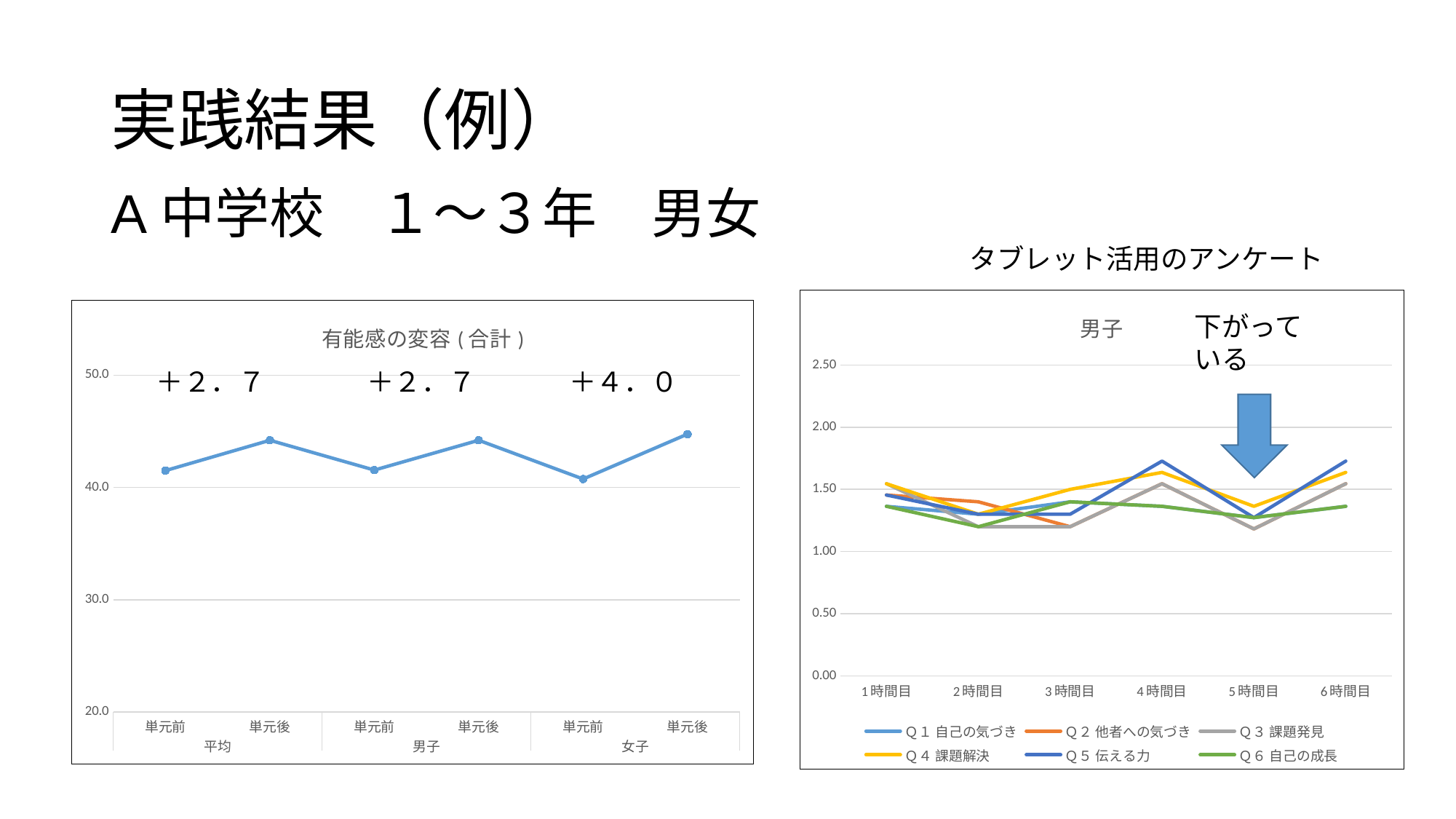

# 実践結果（例）
A中学校　１～３年　男女
タブレット活用のアンケート

### Chart: 男子

| Category | Ｑ１ | Ｑ２ | Ｑ３ | Ｑ４ | Ｑ５ | Ｑ６ |
|---|---|---|---|---|---|---|
| 1時間目 | 1.3636363636363635 | 1.4545454545454546 | 1.5454545454545454 | 1.5454545454545454 | 1.4545454545454546 | 1.3636363636363635 |
| 2時間目 | 1.3 | 1.4 | 1.2 | 1.3 | 1.3 | 1.2 |
| 3時間目 | 1.4 | 1.2 | 1.2 | 1.5 | 1.3 | 1.4 |
| 4時間目 | 1.3636363636363635 | 1.5454545454545454 | 1.5454545454545454 | 1.6363636363636365 | 1.7272727272727273 | 1.3636363636363635 |
| 5時間目 | 1.2727272727272727 | 1.1818181818181819 | 1.1818181818181819 | 1.3636363636363635 | 1.2727272727272727 | 1.2727272727272727 |
| 6時間目 | 1.3636363636363635 | 1.5454545454545454 | 1.5454545454545454 | 1.6363636363636365 | 1.7272727272727273 | 1.3636363636363635 |

### Chart: 　有能感の変容(合計)

| Category | 合計 |
|---|---|
| 単元前 | 41.49999999999999 |
| 単元後 | 44.199999999999996 |
| 単元前 | 41.54545454545454 |
| 単元後 | 44.199999999999996 |
| 単元前 | 40.75 |
| 単元後 | 44.75 |
下がっている
＋２．７
＋２．７
＋４．０